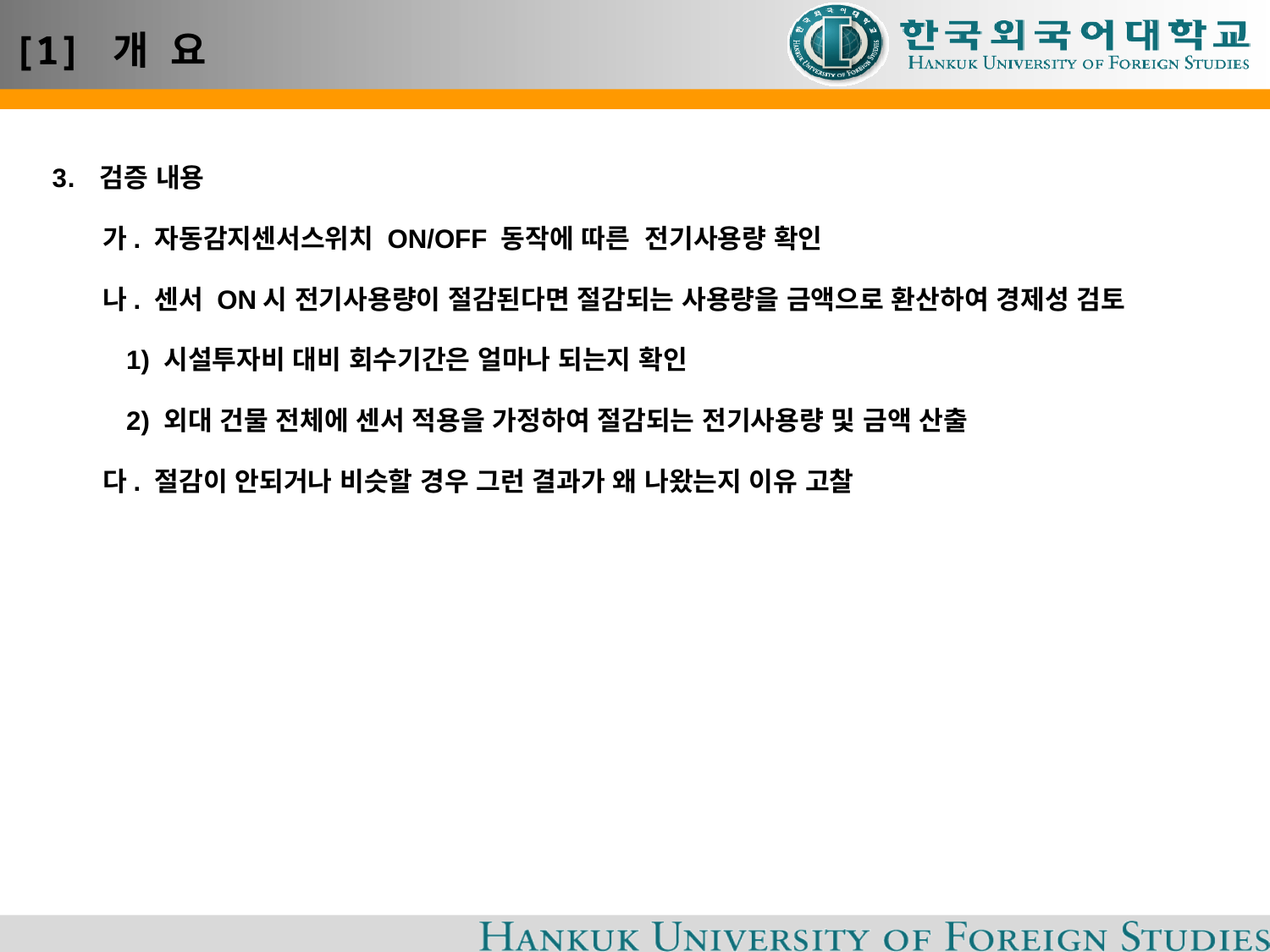

# [1] 개  요

검증 내용
      가. 자동감지센서스위치 ON/OFF 동작에 따른  전기사용량 확인
      나. 센서 ON시 전기사용량이 절감된다면 절감되는 사용량을 금액으로 환산하여 경제성 검토
          1) 시설투자비 대비 회수기간은 얼마나 되는지 확인
          2) 외대 건물 전체에 센서 적용을 가정하여 절감되는 전기사용량 및 금액 산출
      다. 절감이 안되거나 비슷할 경우 그런 결과가 왜 나왔는지 이유 고찰